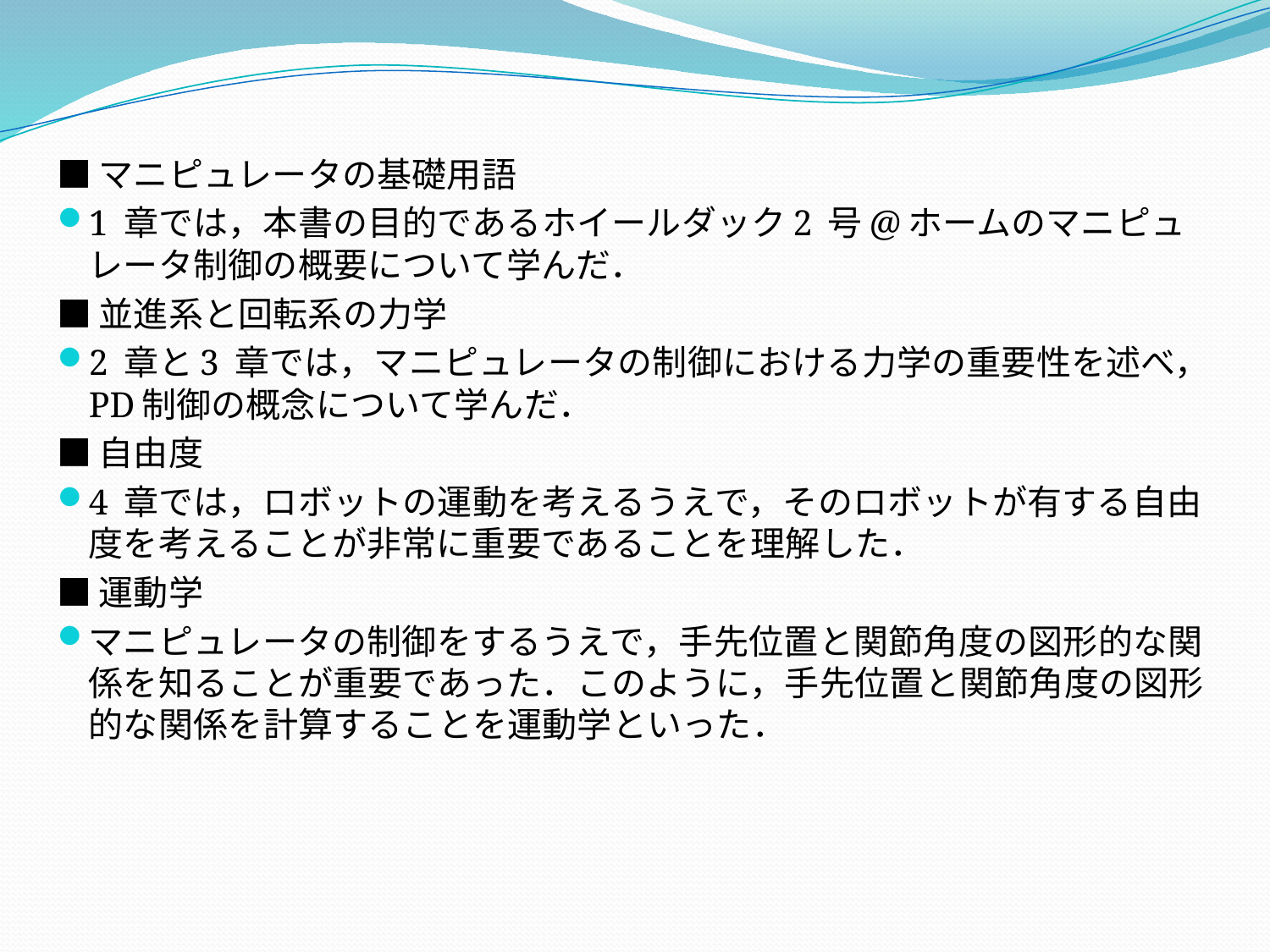

■マニピュレータの基礎用語
1 章では，本書の目的であるホイールダック2 号@ホームのマニピュレータ制御の概要について学んだ．
■並進系と回転系の力学
2 章と3 章では，マニピュレータの制御における力学の重要性を述べ，PD制御の概念について学んだ．
■自由度
4 章では，ロボットの運動を考えるうえで，そのロボットが有する自由度を考えることが非常に重要であることを理解した．
■運動学
マニピュレータの制御をするうえで，手先位置と関節角度の図形的な関係を知ることが重要であった．このように，手先位置と関節角度の図形的な関係を計算することを運動学といった．